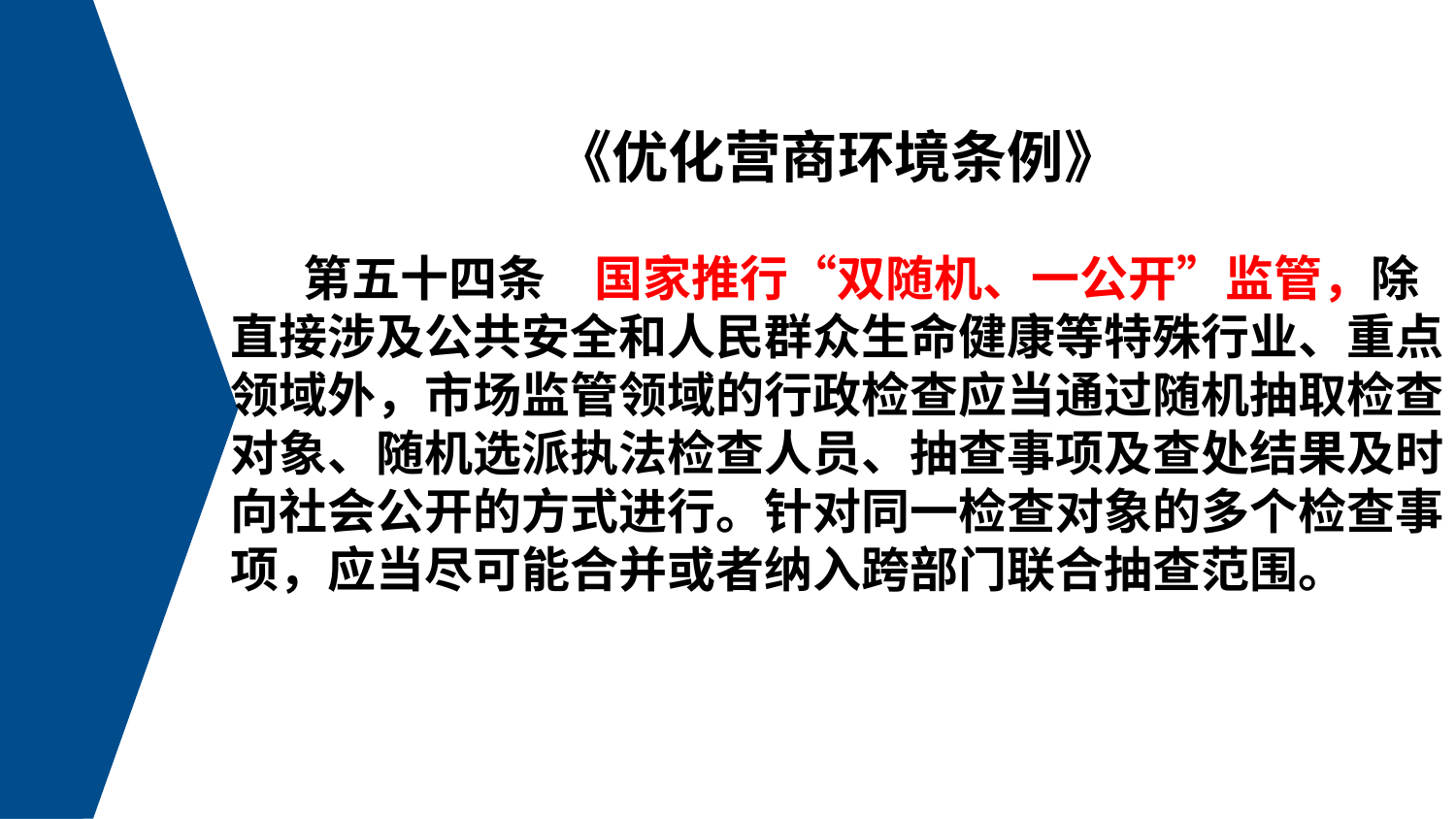

《优化营商环境条例》

第五十四条　国家推行“双随机、一公开”监管，除直接涉及公共安全和人民群众生命健康等特殊行业、重点领域外，市场监管领域的行政检查应当通过随机抽取检查对象、随机选派执法检查人员、抽查事项及查处结果及时向社会公开的方式进行。针对同一检查对象的多个检查事项，应当尽可能合并或者纳入跨部门联合抽查范围。